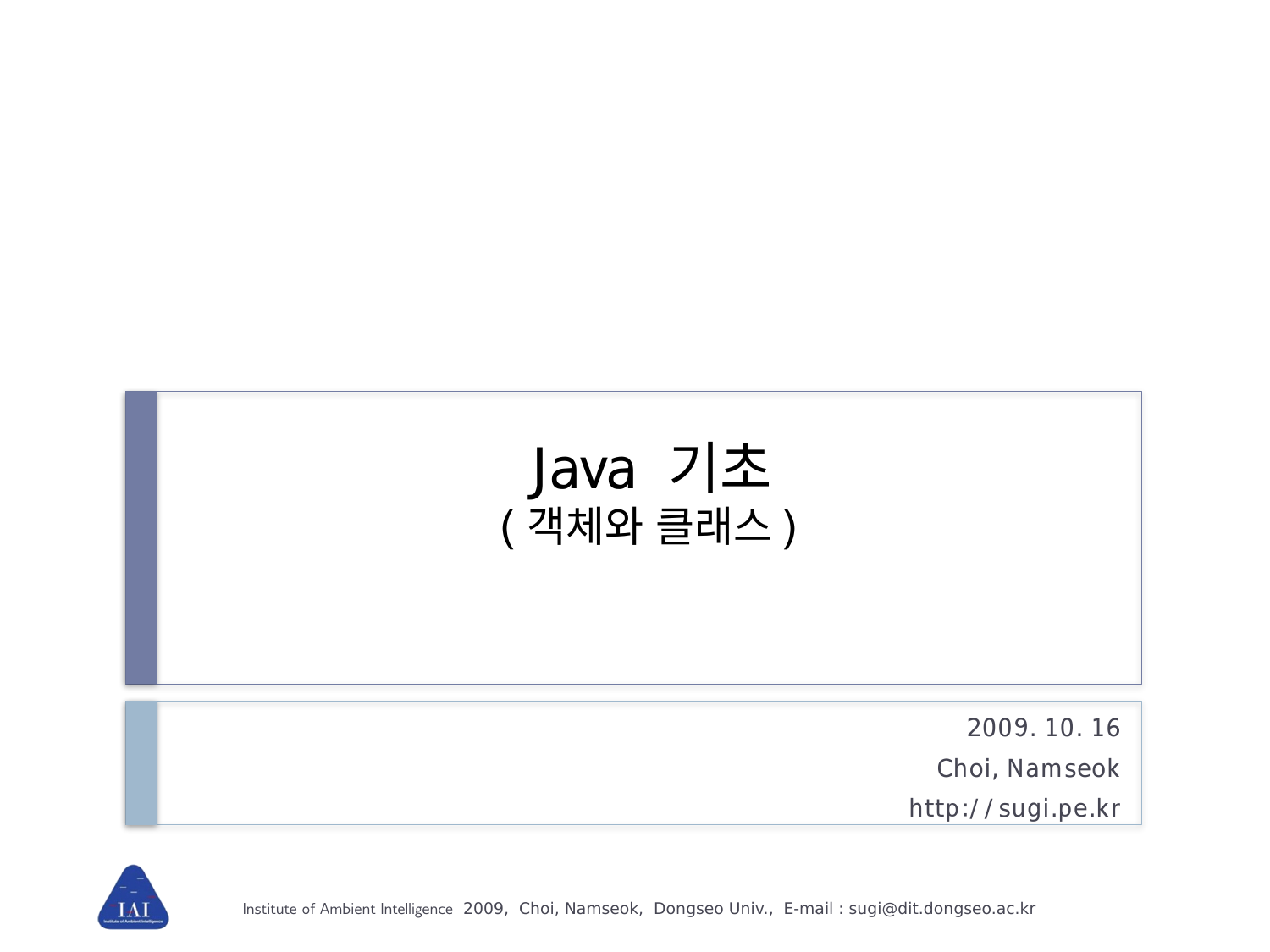

# Java 기초 (객체와 클래스)
2009. 10. 16
Choi, Namseok
http://sugi.pe.kr